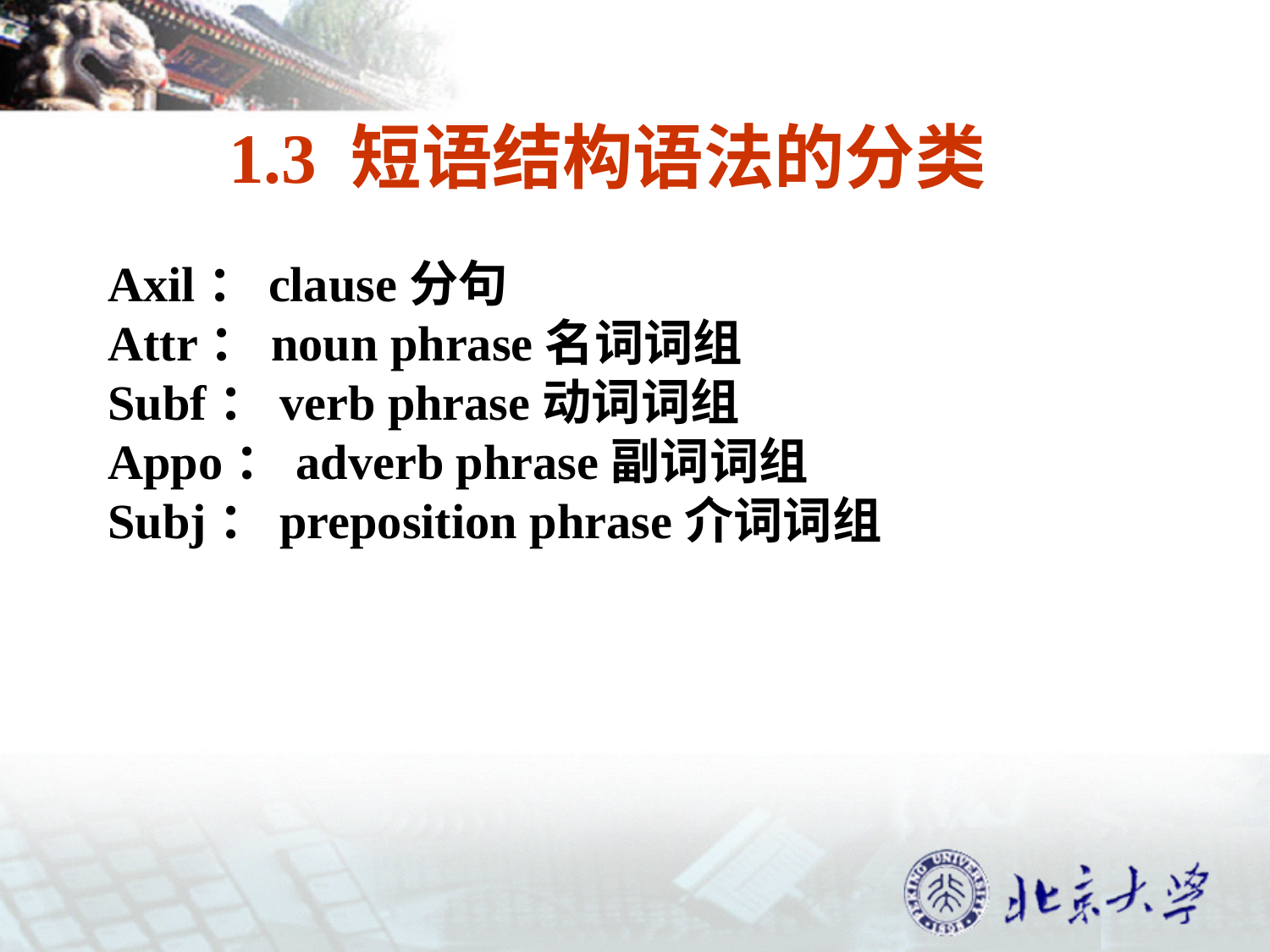

1.3 短语结构语法的分类

Axil：clause分句
Attr：noun phrase名词词组
Subf：verb phrase动词词组
Appo：adverb phrase副词词组
Subj：preposition phrase介词词组